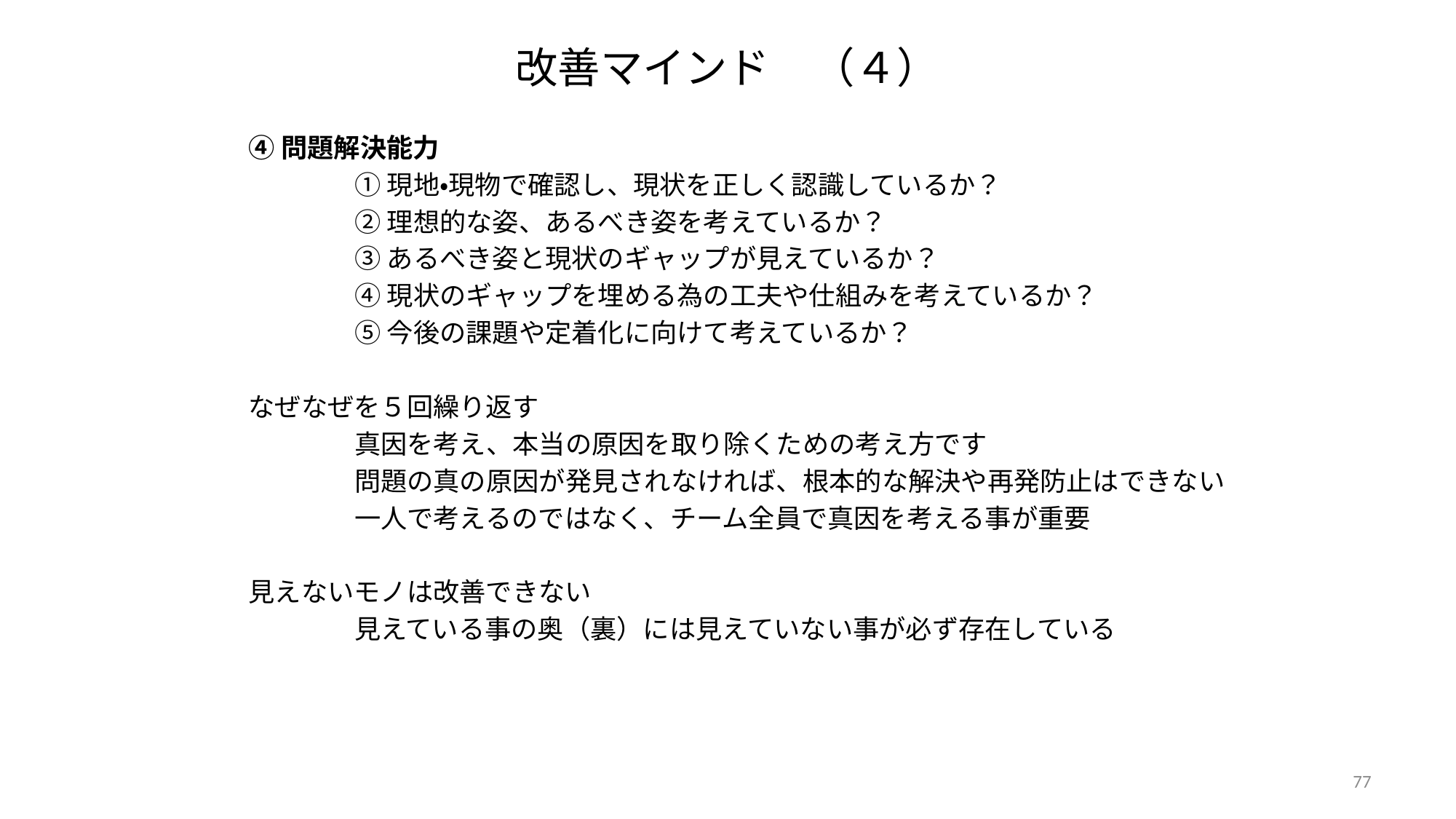

# 改善マインド　（４）
④問題解決能力
	①現地・現物で確認し、現状を正しく認識しているか？
	②理想的な姿、あるべき姿を考えているか？
	③あるべき姿と現状のギャップが見えているか？
	④現状のギャップを埋める為の工夫や仕組みを考えているか？
	⑤今後の課題や定着化に向けて考えているか？

なぜなぜを５回繰り返す
	真因を考え、本当の原因を取り除くための考え方です
	問題の真の原因が発見されなければ、根本的な解決や再発防止はできない
	一人で考えるのではなく、チーム全員で真因を考える事が重要

見えないモノは改善できない
	見えている事の奥（裏）には見えていない事が必ず存在している
77